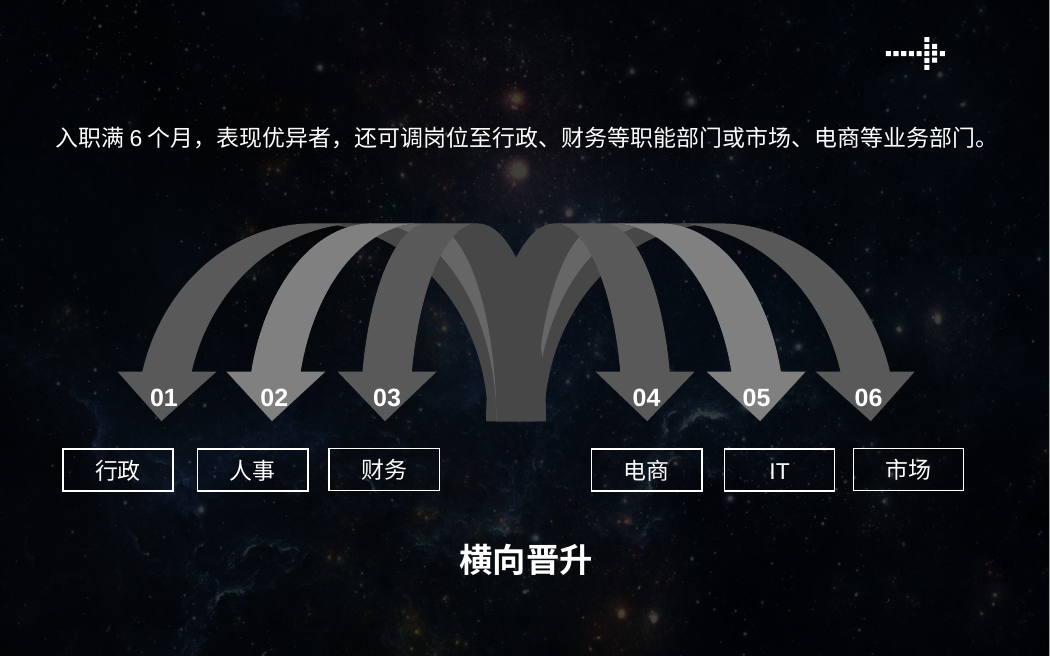

入职满6个月，表现优异者，还可调岗位至行政、财务等职能部门或市场、电商等业务部门。

02
03
01
04
05
06
财务
市场
行政
人事
电商
IT
横向晋升